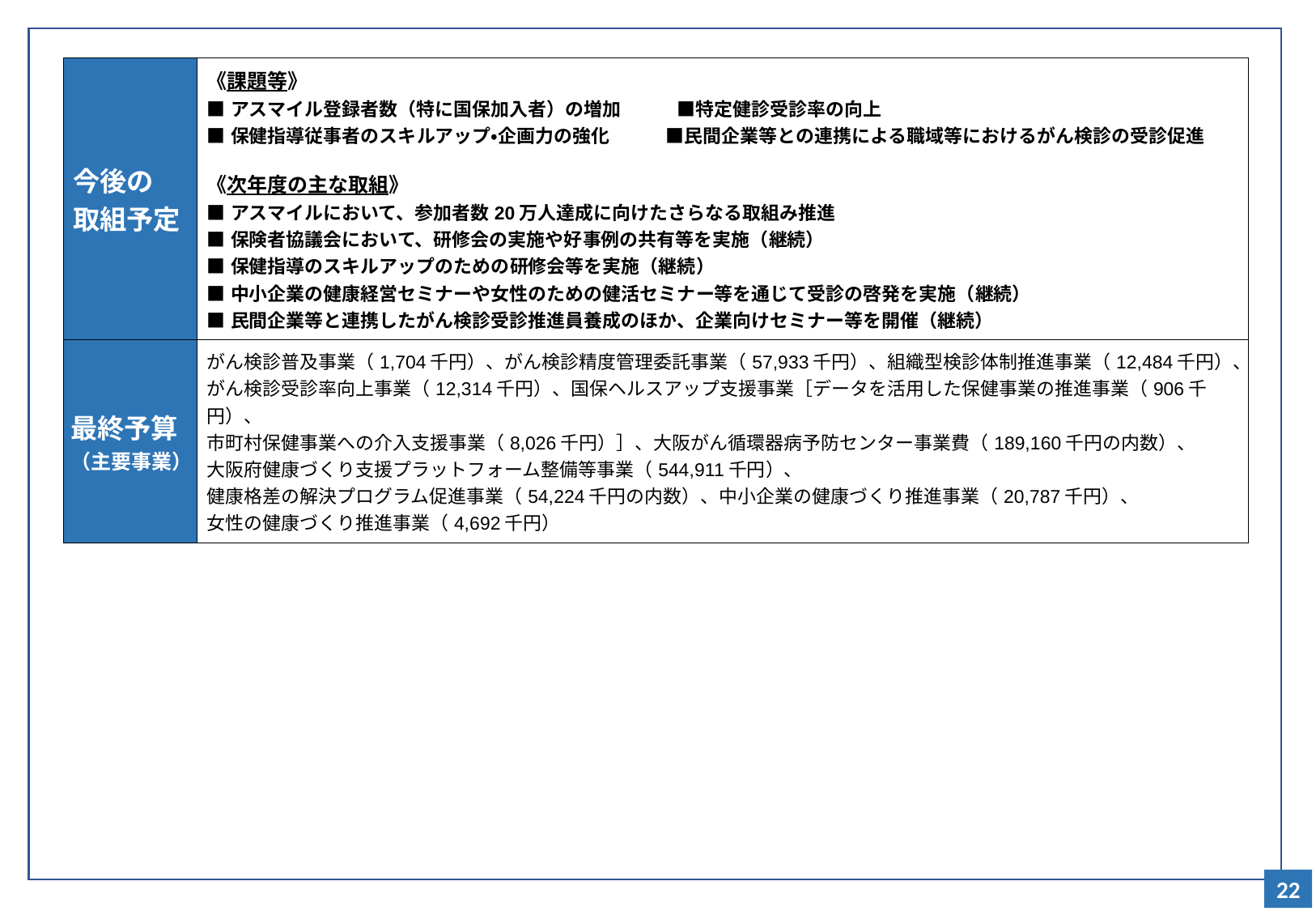

| 今後の 取組予定 | 《課題等》 ■アスマイル登録者数（特に国保加入者）の増加　　　■特定健診受診率の向上 ■保健指導従事者のスキルアップ・企画力の強化　　　■民間企業等との連携による職域等におけるがん検診の受診促進 《次年度の主な取組》 ■アスマイルにおいて、参加者数20万人達成に向けたさらなる取組み推進 ■保険者協議会において、研修会の実施や好事例の共有等を実施（継続） ■保健指導のスキルアップのための研修会等を実施（継続） ■中小企業の健康経営セミナーや女性のための健活セミナー等を通じて受診の啓発を実施（継続） ■民間企業等と連携したがん検診受診推進員養成のほか、企業向けセミナー等を開催（継続） |
| --- | --- |
| 最終予算 （主要事業） | がん検診普及事業（1,704千円）、がん検診精度管理委託事業（57,933千円）、組織型検診体制推進事業（12,484千円）、 がん検診受診率向上事業（12,314千円）、国保ヘルスアップ支援事業［データを活用した保健事業の推進事業（906千円）、 市町村保健事業への介入支援事業（8,026千円）］、大阪がん循環器病予防センター事業費（189,160千円の内数）、 大阪府健康づくり支援プラットフォーム整備等事業（544,911千円）、 健康格差の解決プログラム促進事業（54,224千円の内数）、中小企業の健康づくり推進事業（20,787千円）、 女性の健康づくり推進事業（4,692千円） |
22